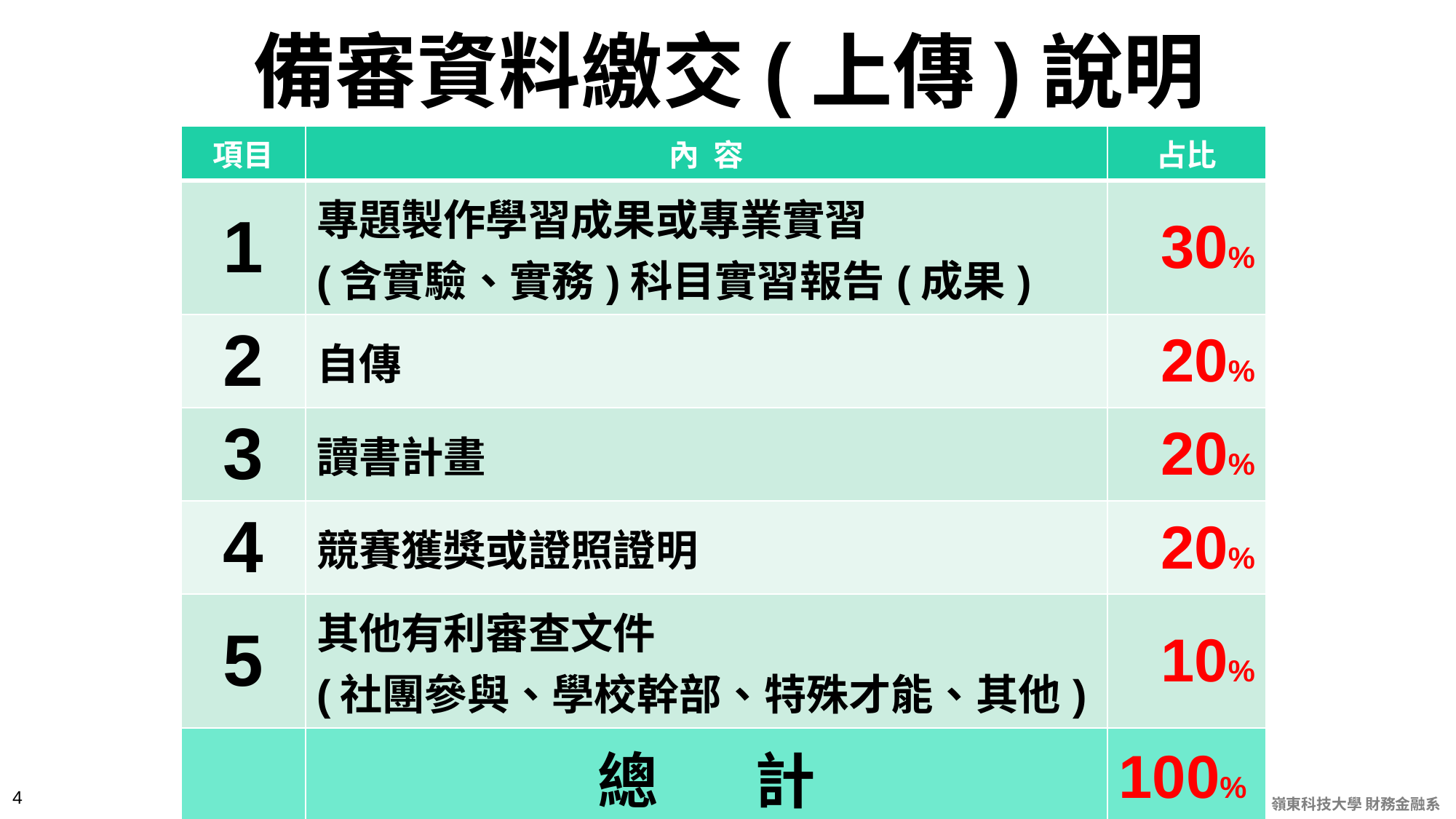

備審資料繳交(上傳)說明
| 項目 | 內 容 | 占比 |
| --- | --- | --- |
| 1 | 專題製作學習成果或專業實習 (含實驗、實務)科目實習報告(成果) | 30% |
| 2 | 自傳 | 20% |
| 3 | 讀書計畫 | 20% |
| 4 | 競賽獲獎或證照證明 | 20% |
| 5 | 其他有利審查文件 (社團參與、學校幹部、特殊才能、其他) | 10% |
|  | 總 計 | 100% |